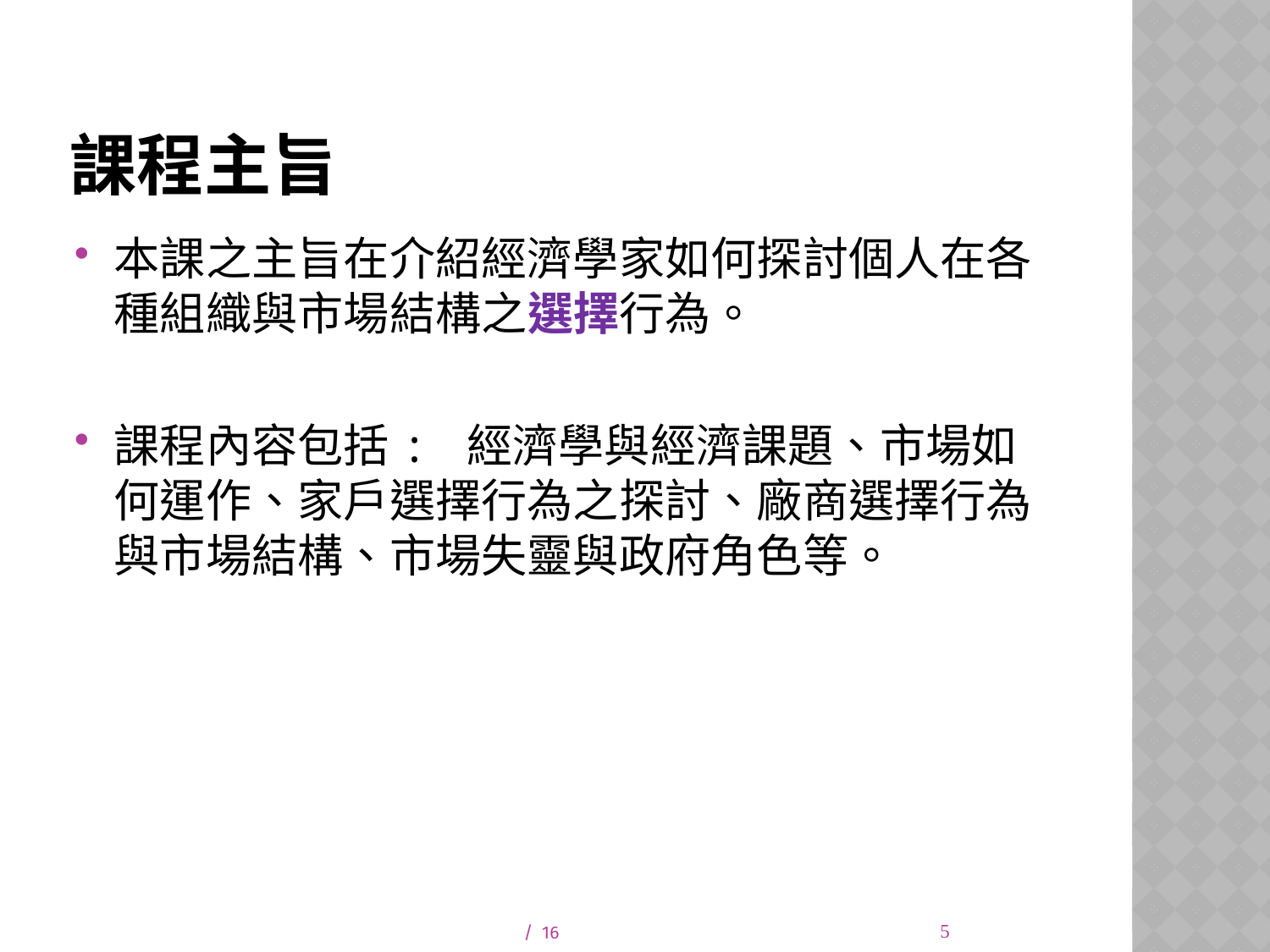

# 課程主旨
本課之主旨在介紹經濟學家如何探討個人在各種組織與市場結構之選擇行為。

課程內容包括: 經濟學與經濟課題、市場如何運作、家戶選擇行為之探討、廠商選擇行為與市場結構、市場失靈與政府角色等。
5
/  16